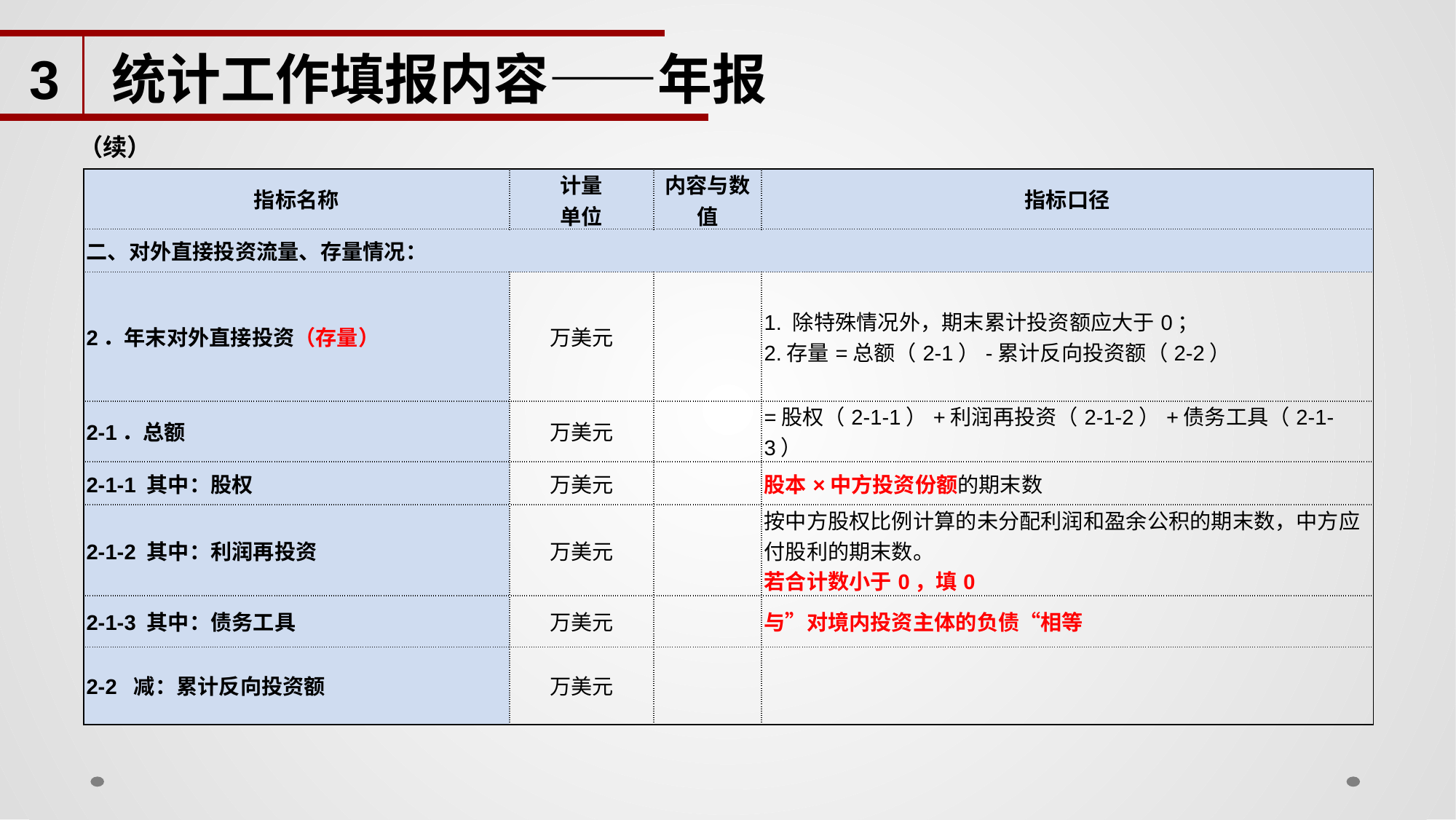

3
统计工作填报内容——年报
（续）
| 指标名称 | 计量 单位 | 内容与数值 | 指标口径 |
| --- | --- | --- | --- |
| 二、对外直接投资流量、存量情况： |  |  |  |
| 2．年末对外直接投资（存量） | 万美元 |  | 1. 除特殊情况外，期末累计投资额应大于0； 2.存量=总额（2-1）-累计反向投资额（2-2） |
| 2-1．总额 | 万美元 |  | =股权（2-1-1）+利润再投资（2-1-2）+债务工具（2-1-3） |
| 2-1-1 其中：股权 | 万美元 |  | 股本×中方投资份额的期末数 |
| 2-1-2 其中：利润再投资 | 万美元 |  | 按中方股权比例计算的未分配利润和盈余公积的期末数，中方应付股利的期末数。 若合计数小于0，填0 |
| 2-1-3 其中：债务工具 | 万美元 |  | 与”对境内投资主体的负债“相等 |
| 2-2 减：累计反向投资额 | 万美元 |  |  |